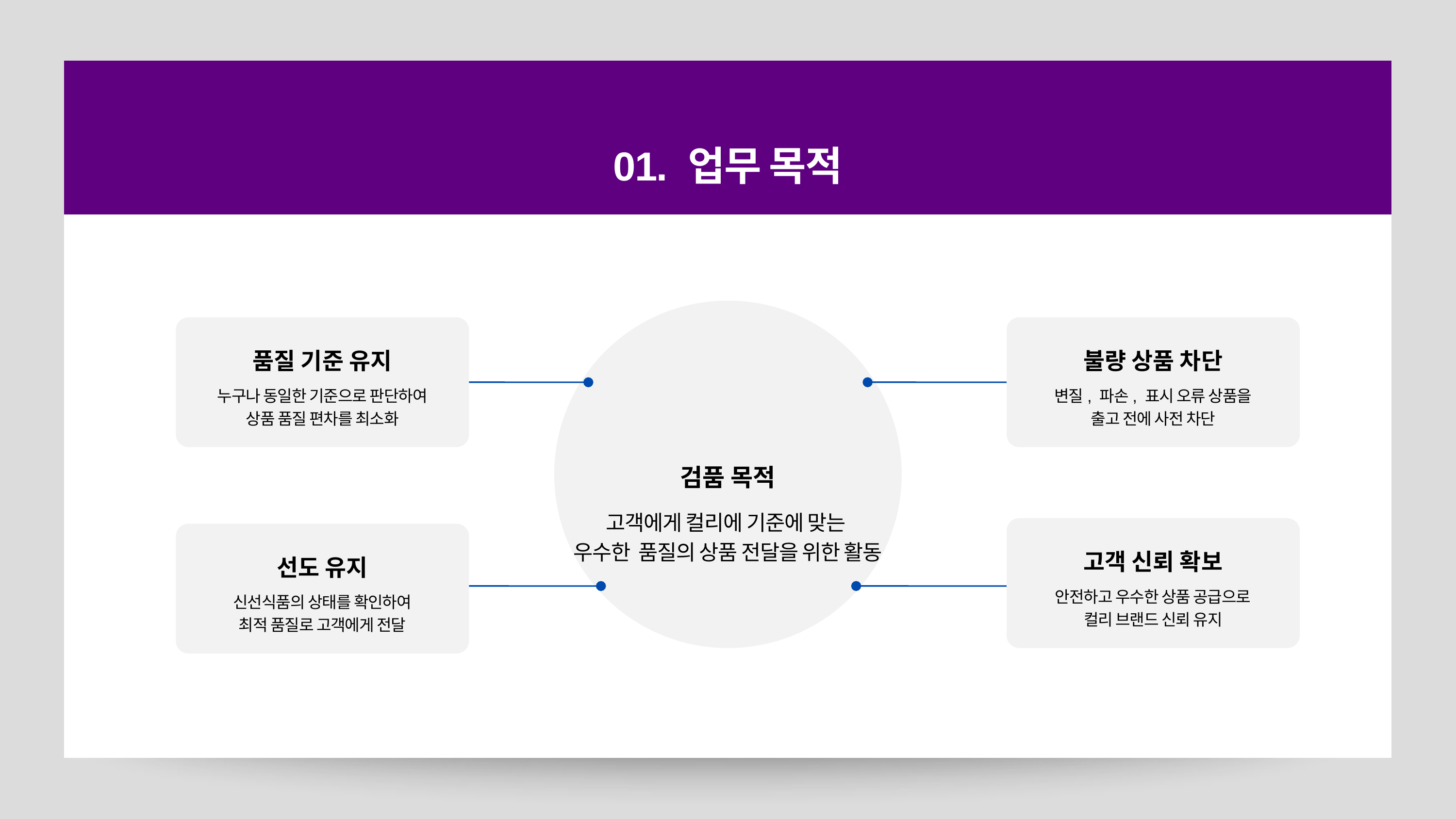

01. 업무 목적

품질 기준 유지
불량 상품 차단

누구나 동일한 기준으로 판단하여
상품 품질 편차를 최소화
변질, 파손, 표시 오류 상품을
출고 전에 사전 차단
검품 목적
고객에게 컬리에 기준에 맞는
우수한  품질의 상품 전달을 위한 활동

고객 신뢰 확보
선도 유지
안전하고 우수한 상품 공급으로
컬리 브랜드 신뢰 유지

신선식품의 상태를 확인하여
최적 품질로 고객에게 전달